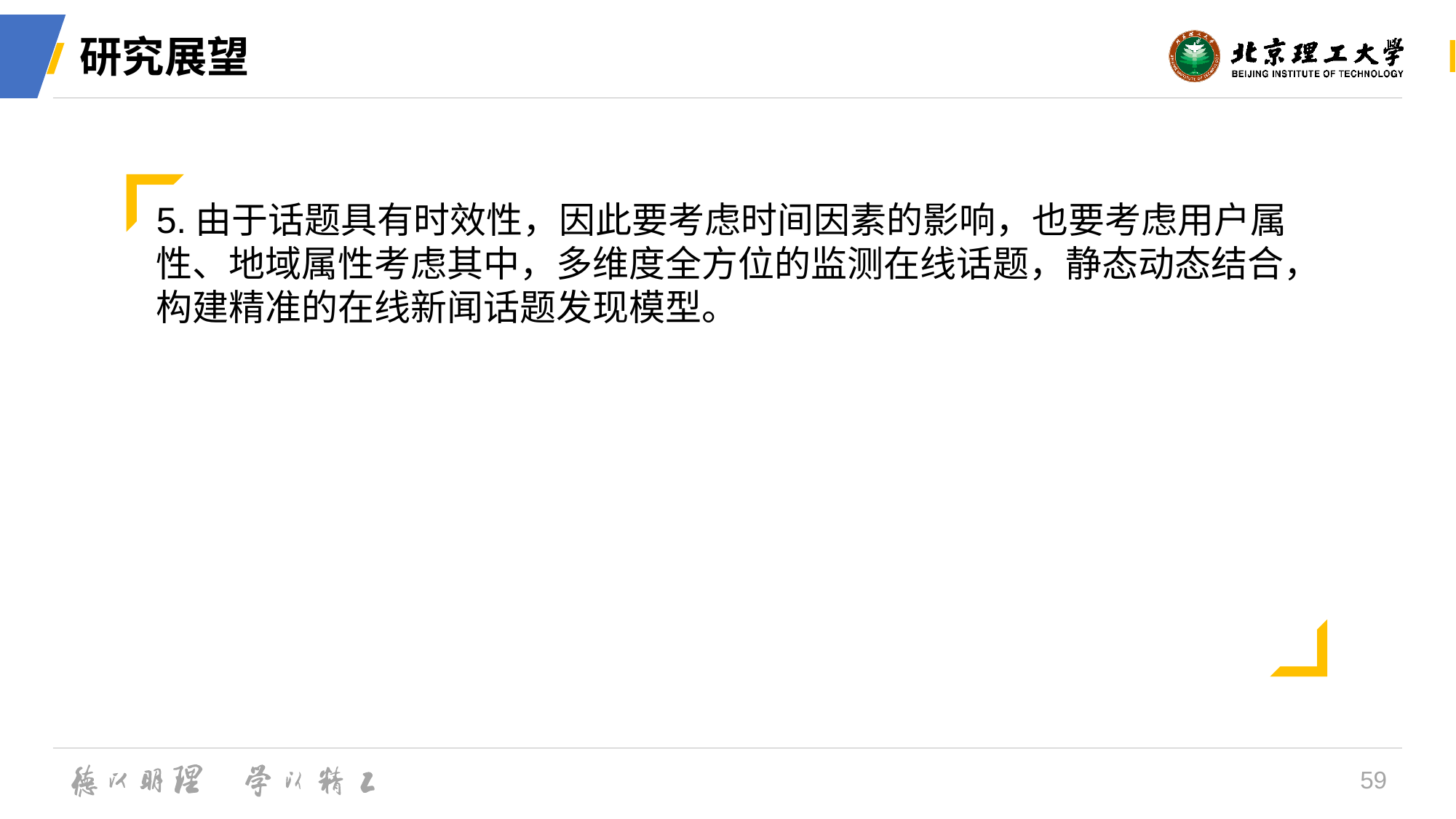

# 研究展望

5.由于话题具有时效性，因此要考虑时间因素的影响，也要考虑用户属性、地域属性考虑其中，多维度全方位的监测在线话题，静态动态结合，构建精准的在线新闻话题发现模型。